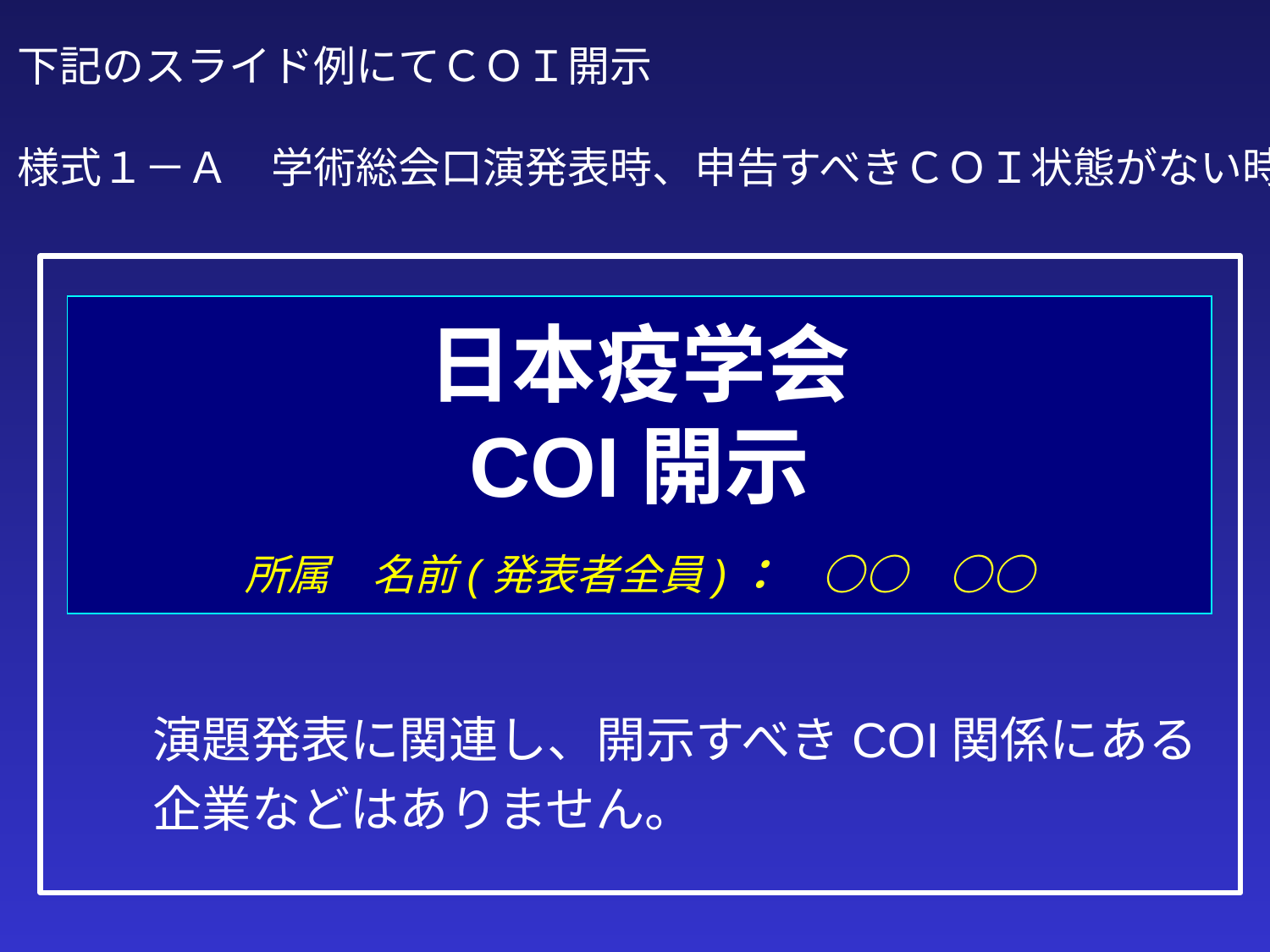

下記のスライド例にてＣＯＩ開示

　様式１－Ａ　学術総会口演発表時、申告すべきＣＯＩ状態がない時

# 日本疫学会 COI開示 　 所属　名前(発表者全員)：　○○　○○

演題発表に関連し、開示すべきCOI関係にある
企業などはありません。